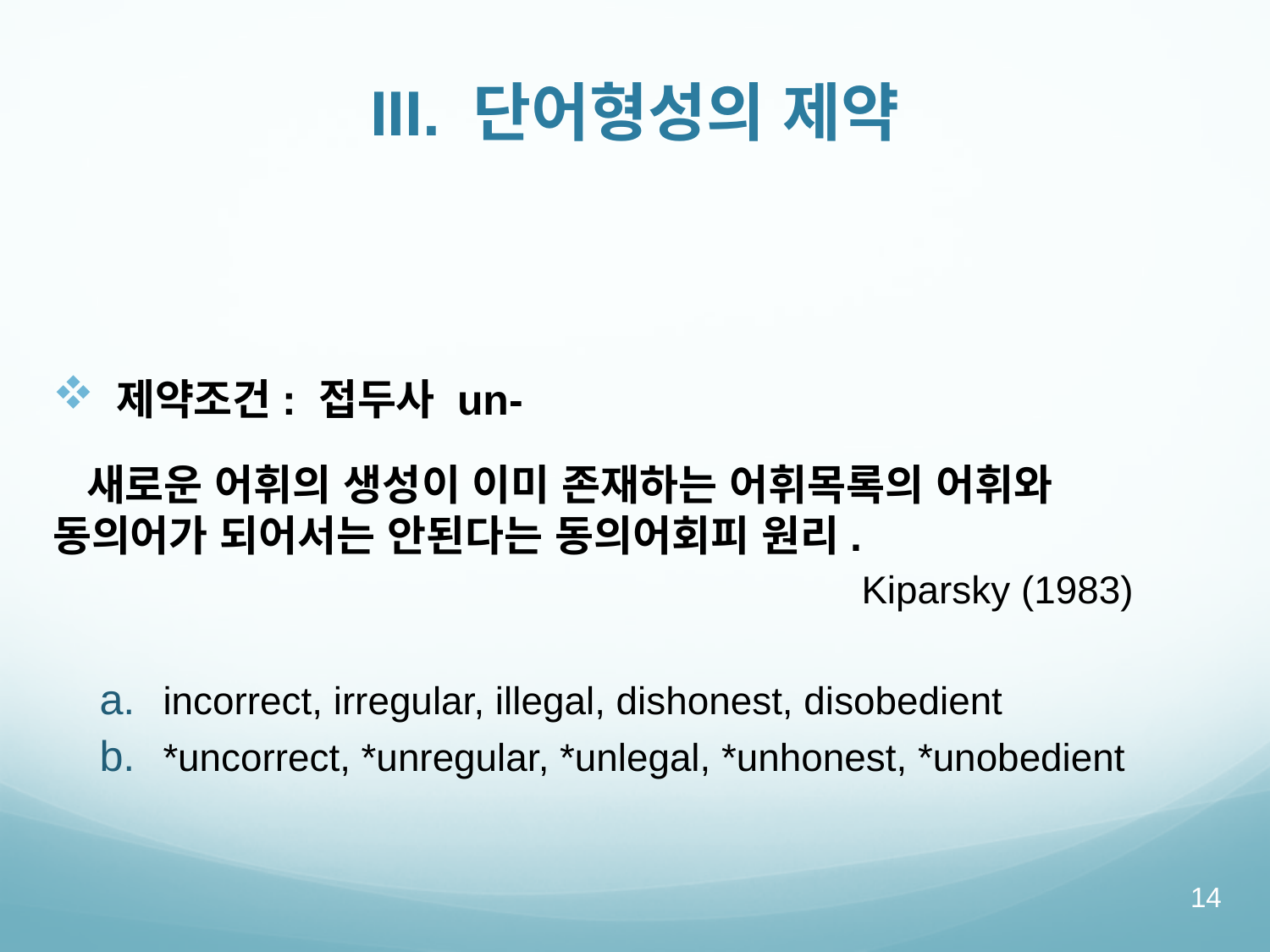

# III. 단어형성의 제약
제약조건: 접두사 un-
  새로운 어휘의 생성이 이미 존재하는 어휘목록의 어휘와 동의어가 되어서는 안된다는 동의어회피 원리.
						Kiparsky (1983)

incorrect, irregular, illegal, dishonest, disobedient
*uncorrect, *unregular, *unlegal, *unhonest, *unobedient
14